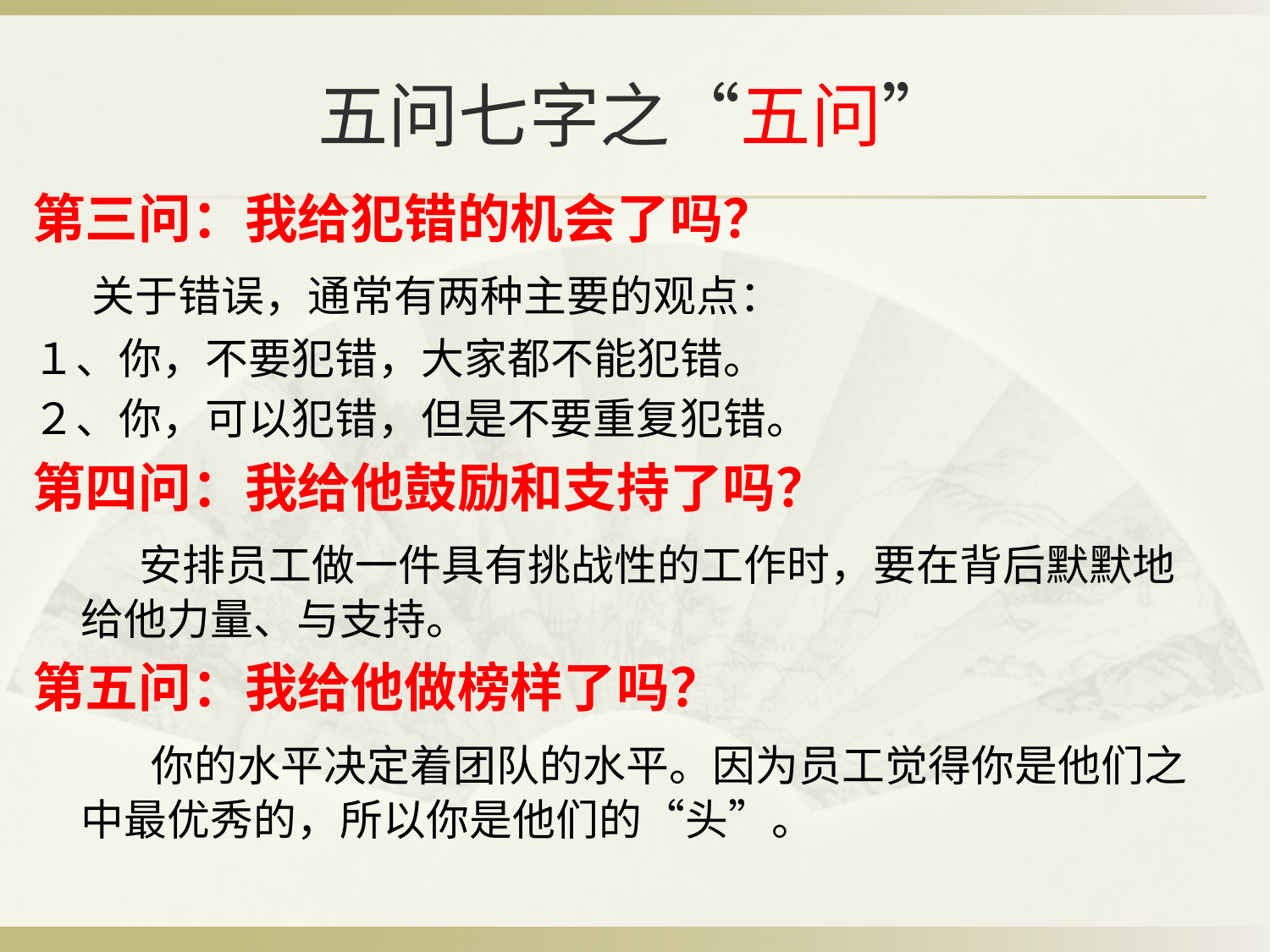

# 五问七字之“五问”
第三问：我给犯错的机会了吗？
    关于错误，通常有两种主要的观点：
１、你，不要犯错，大家都不能犯错。
２、你，可以犯错，但是不要重复犯错。
第四问：我给他鼓励和支持了吗？
        安排员工做一件具有挑战性的工作时，要在背后默默地给他力量、与支持。
第五问：我给他做榜样了吗？
         你的水平决定着团队的水平。因为员工觉得你是他们之中最优秀的，所以你是他们的“头”。